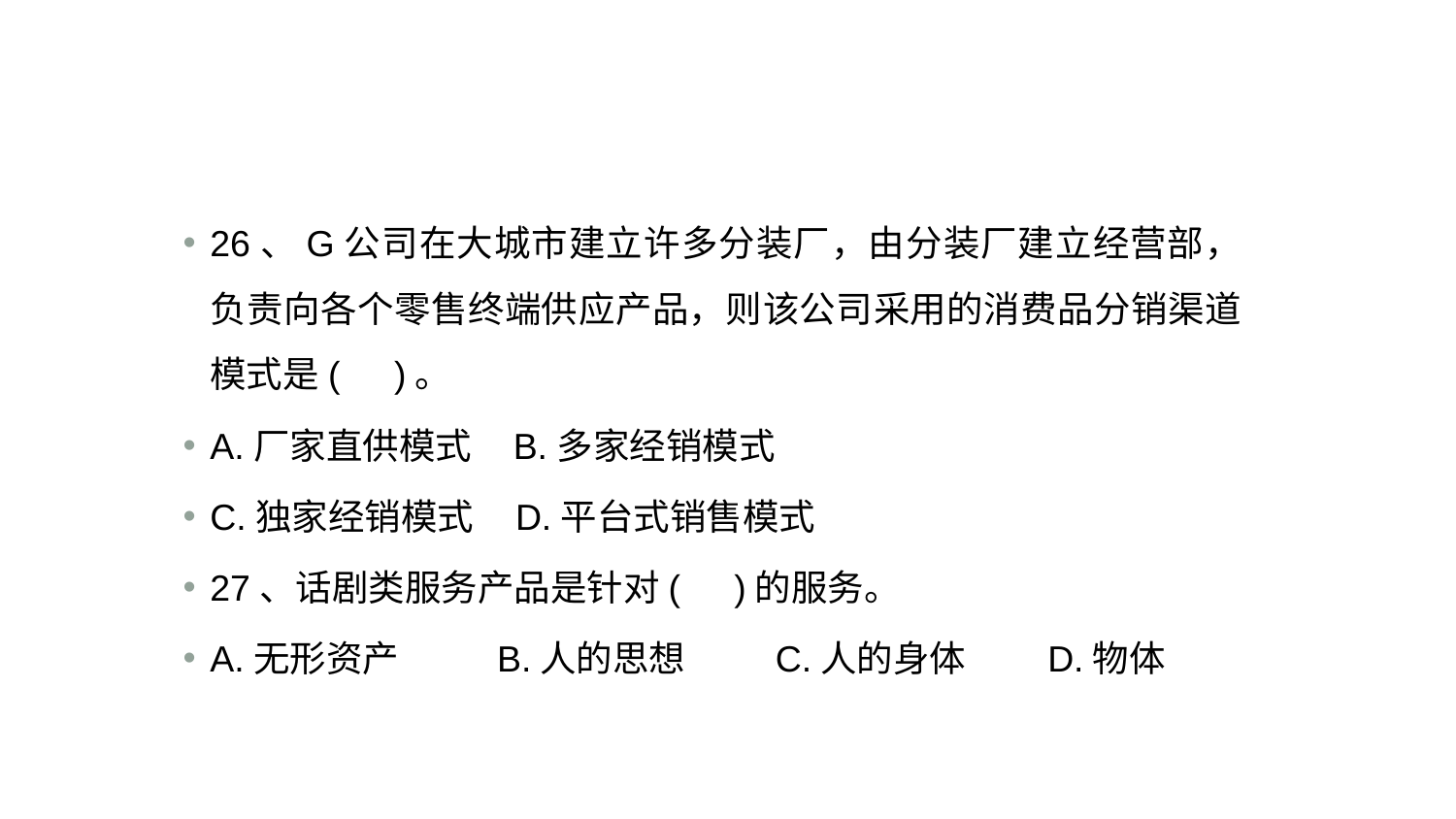

#
26、G公司在大城市建立许多分装厂，由分装厂建立经营部，负责向各个零售终端供应产品，则该公司采用的消费品分销渠道模式是(　)。
A.厂家直供模式    B.多家经销模式
C.独家经销模式    D.平台式销售模式
27、话剧类服务产品是针对(　)的服务。
A.无形资产  　　B.人的思想 　　C.人的身体　　D.物体